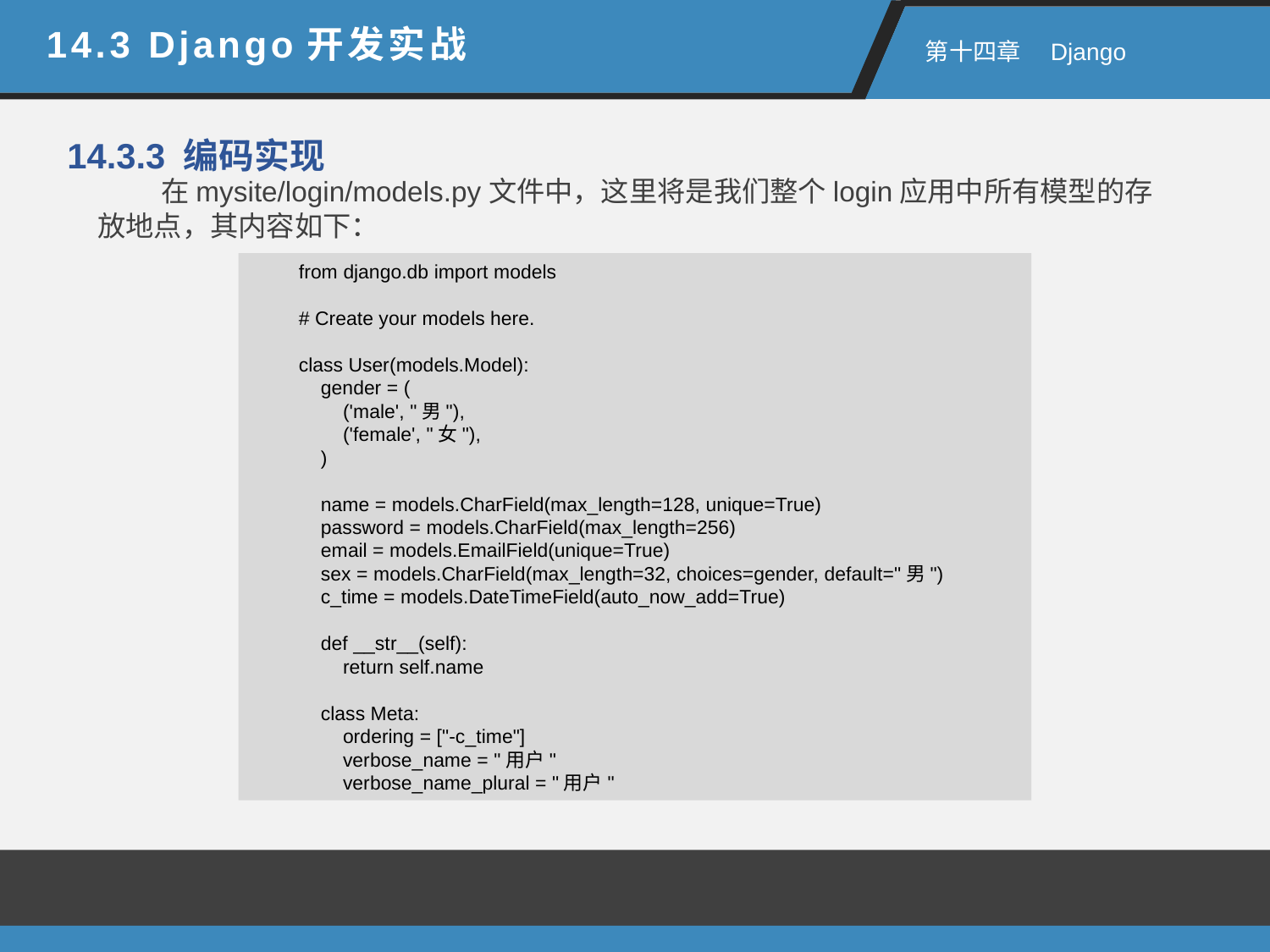

14.3 Django开发实战
  第十四章　Django
14.3.3 编码实现
在mysite/login/models.py文件中，这里将是我们整个login应用中所有模型的存放地点，其内容如下：
from django.db import models

# Create your models here.

class User(models.Model):
    gender = (
        ('male', "男"),
        ('female', "女"),
    )

    name = models.CharField(max_length=128, unique=True)
    password = models.CharField(max_length=256)
    email = models.EmailField(unique=True)
    sex = models.CharField(max_length=32, choices=gender, default="男")
    c_time = models.DateTimeField(auto_now_add=True)

    def __str__(self):
        return self.name

    class Meta:
        ordering = ["-c_time"]
        verbose_name = "用户"
        verbose_name_plural = "用户"